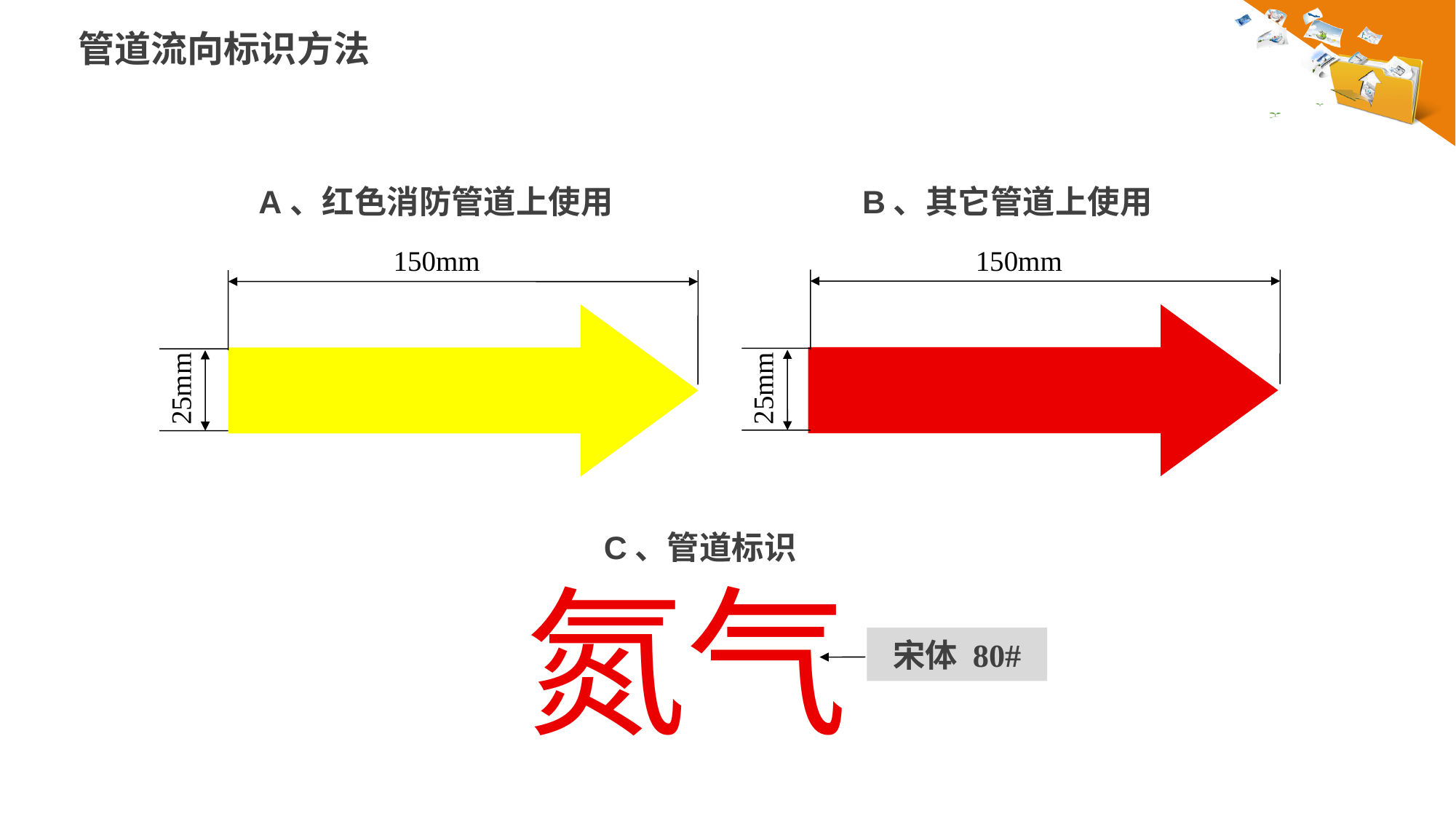

管道流向标识方法
A、红色消防管道上使用
B、其它管道上使用
150mm

25mm

150mm

25mm

C、管道标识
氮气
宋体 80#